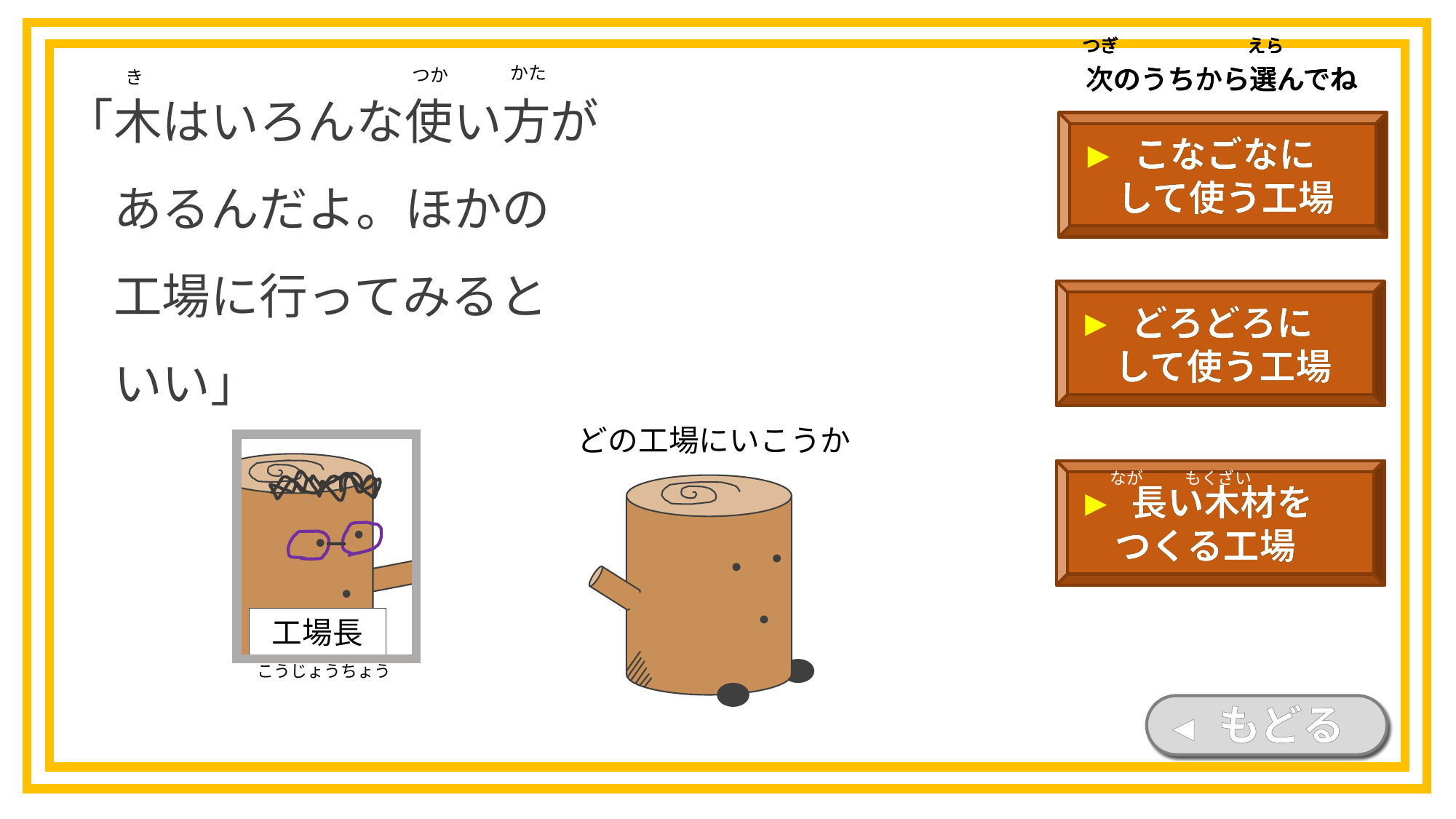

つぎ
えら
次のうちから選んでね
つぎ
えら
次のうちから選んでね
つぎ
えら
次のうちから選んでね
つぎ
えら
次のうちから選んでね

「木はいろんな使い方が
　あるんだよ。ほかの
　工場に行ってみると
　いい」
かた
つか
き
► こなごなに
　して使う工場
► どろどろに
　して使う工場
どの工場にいこうか

工場長

► 長い木材を
　つくる工場
もくざい
なが

こうじょうちょう
◄ もどる